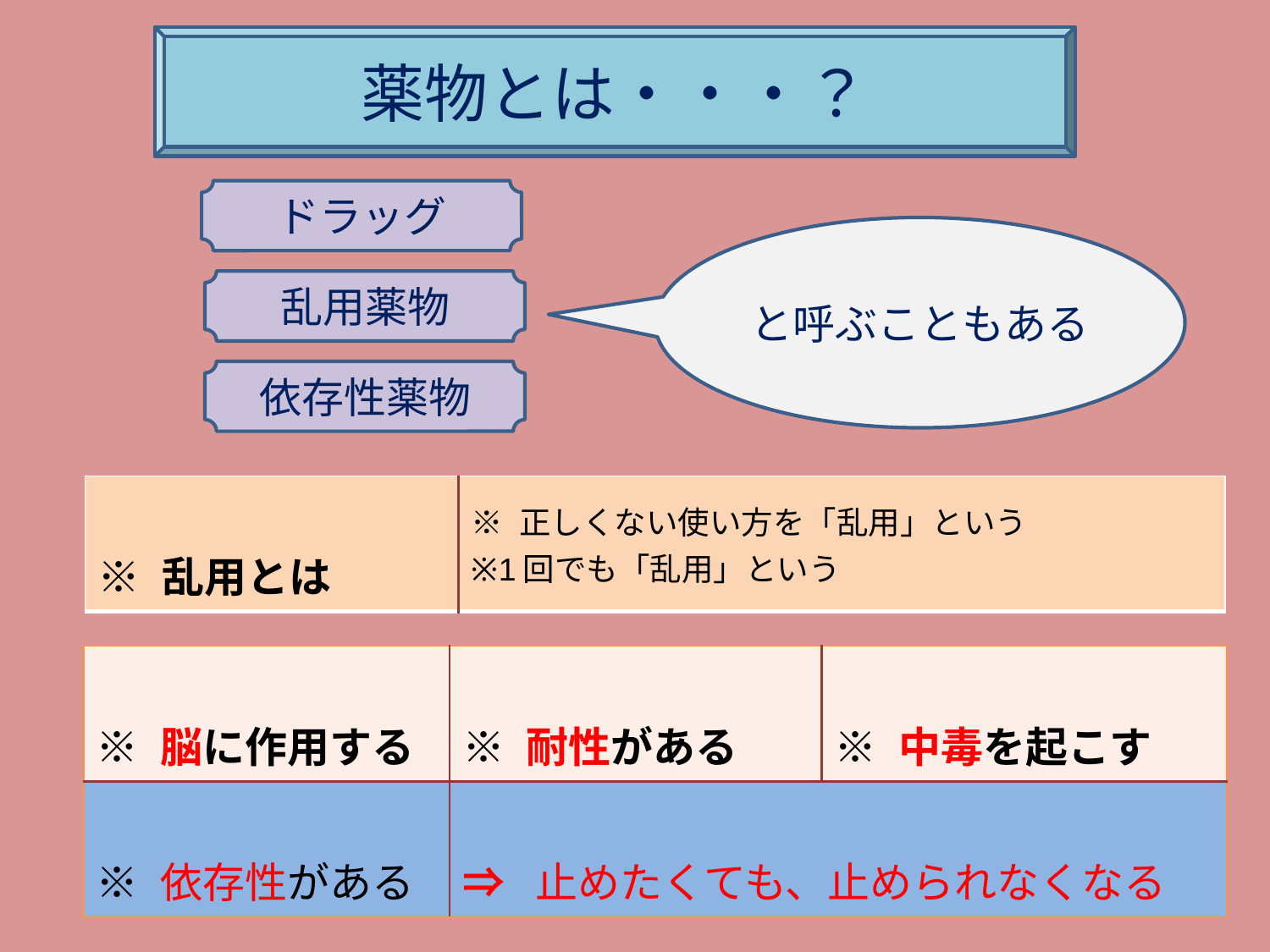

薬物とは・・・？
ドラッグ
と呼ぶこともある
乱用薬物
依存性薬物
| ※ 乱用とは | ※ 正しくない使い方を「乱用」という ※ 1回でも「乱用」という |
| --- | --- |
| ※ 脳に作用する | ※ 耐性がある | ※ 中毒を起こす |
| --- | --- | --- |
| ※ 依存性がある | ⇒ 止めたくても、止められなくなる |  |